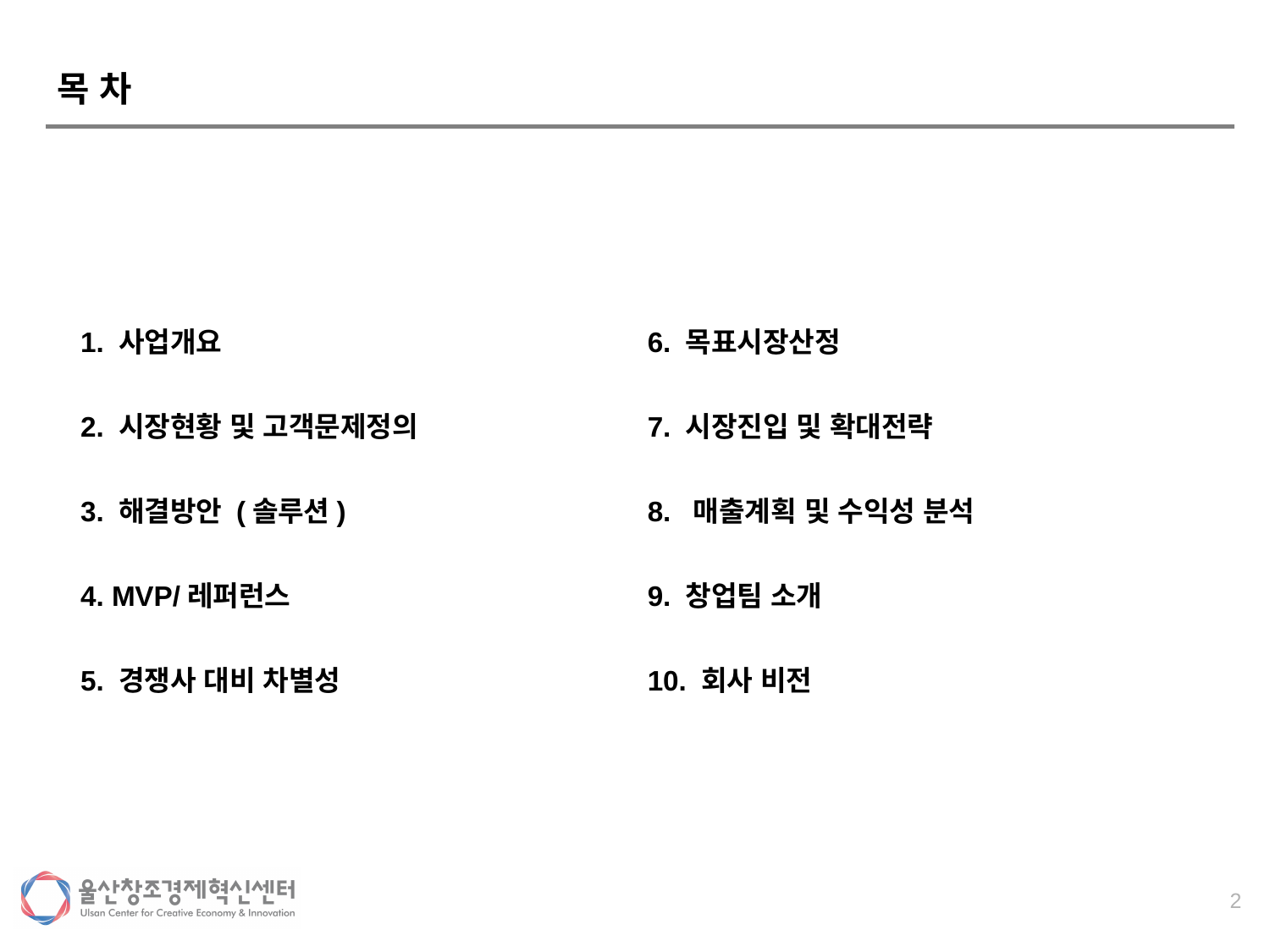

목 차
1. 사업개요

2. 시장현황 및 고객문제정의

3. 해결방안 (솔루션)

4. MVP/레퍼런스

5. 경쟁사 대비 차별성
6. 목표시장산정

7. 시장진입 및 확대전략

8.  매출계획 및 수익성 분석

9. 창업팀 소개

10. 회사 비전
2